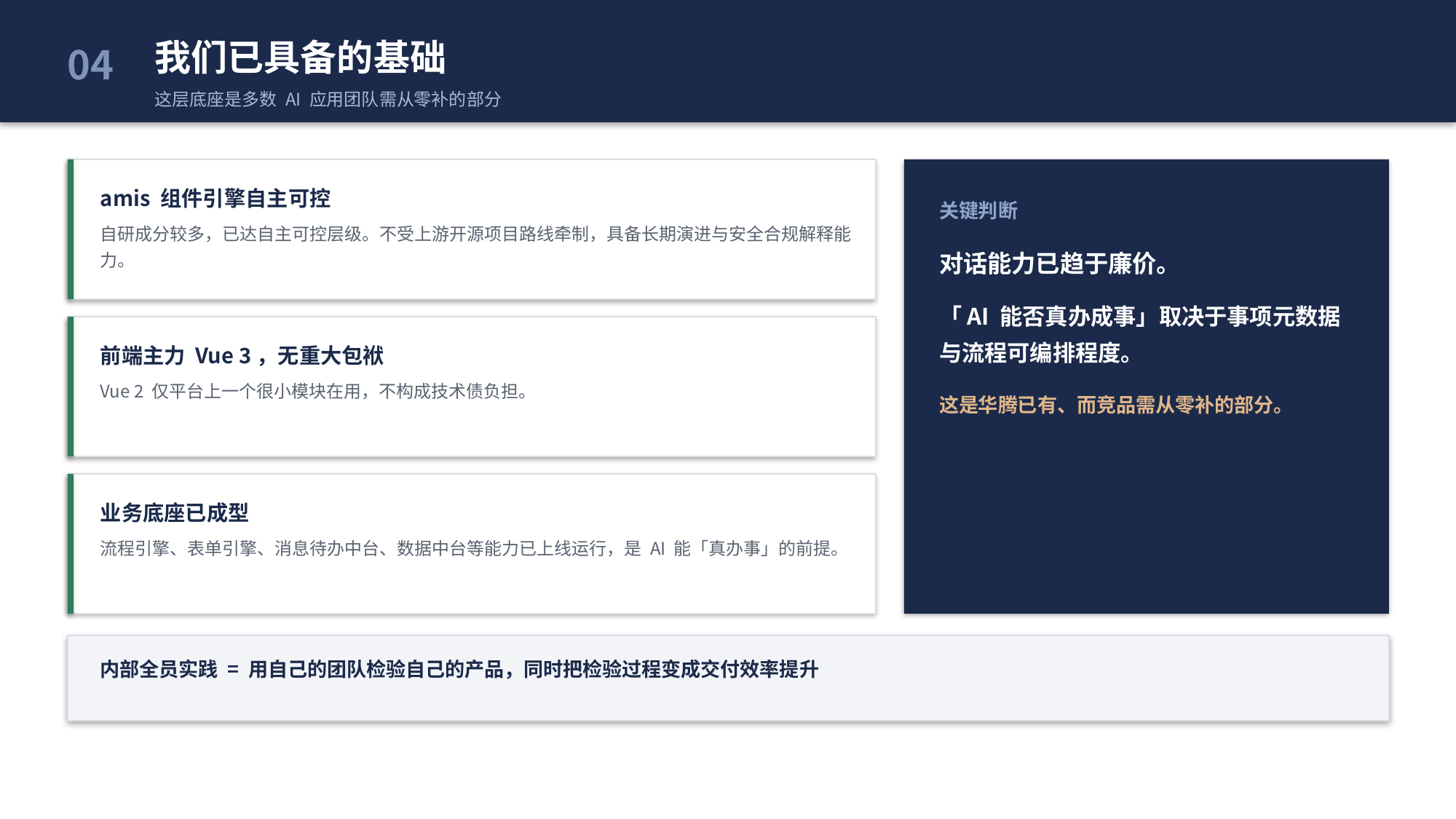

我们已具备的基础
这层底座是多数 AI 应用团队需从零补的部分
04

amis 组件引擎自主可控
自研成分较多，已达自主可控层级。不受上游开源项目路线牵制，具备长期演进与安全合规解释能力。
关键判断
对话能力已趋于廉价。
「AI 能否真办成事」取决于事项元数据与流程可编排程度。
这是华腾已有、而竞品需从零补的部分。

前端主力 Vue 3，无重大包袱
Vue 2 仅平台上一个很小模块在用，不构成技术债负担。

业务底座已成型
流程引擎、表单引擎、消息待办中台、数据中台等能力已上线运行，是 AI 能「真办事」的前提。

内部全员实践 = 用自己的团队检验自己的产品，同时把检验过程变成交付效率提升